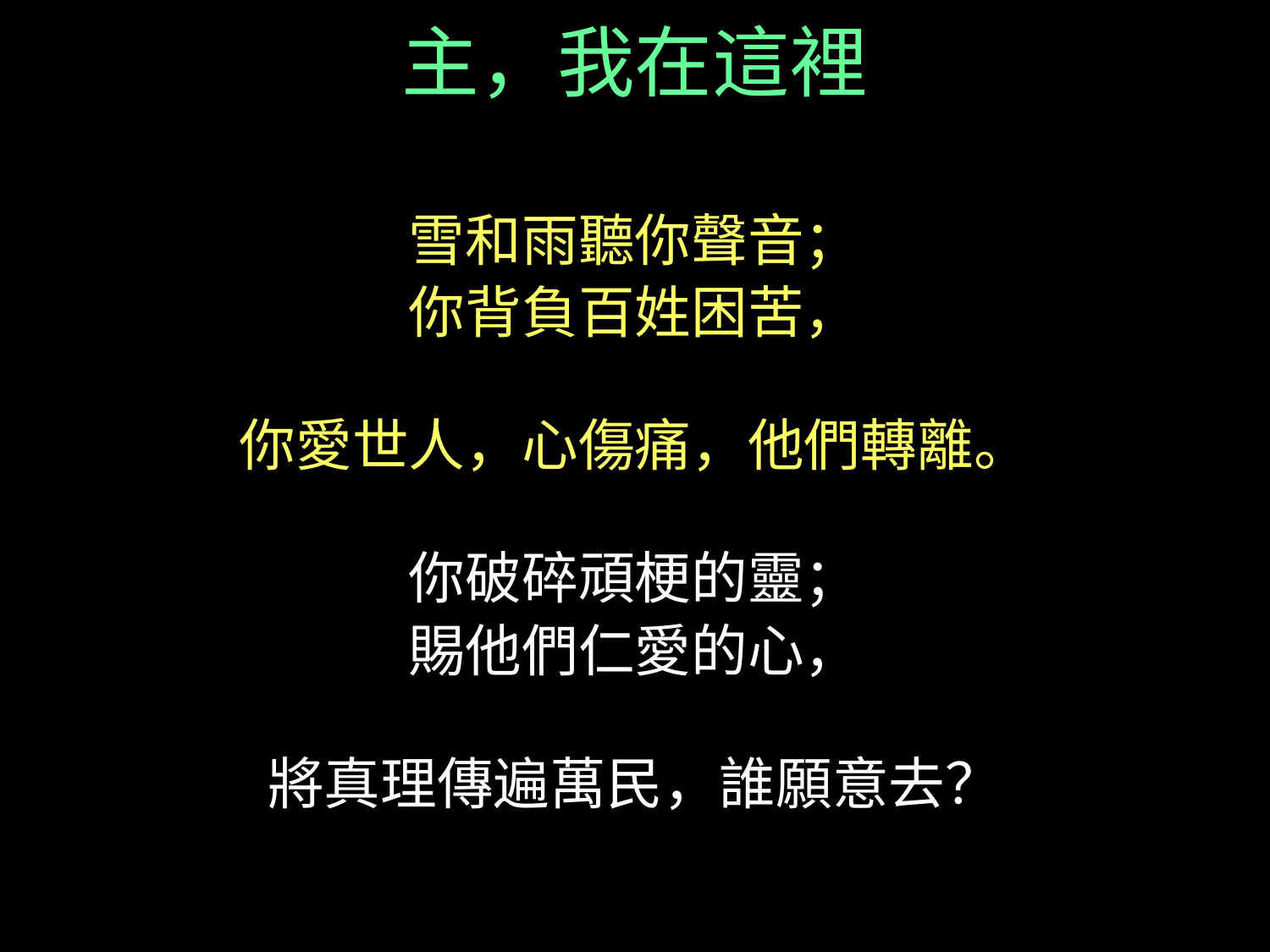

# 主，我在這裡

雪和雨聽你聲音；
你背負百姓困苦，
你愛世人，心傷痛，他們轉離。
你破碎頑梗的靈；
賜他們仁愛的心，
將真理傳遍萬民，誰願意去？